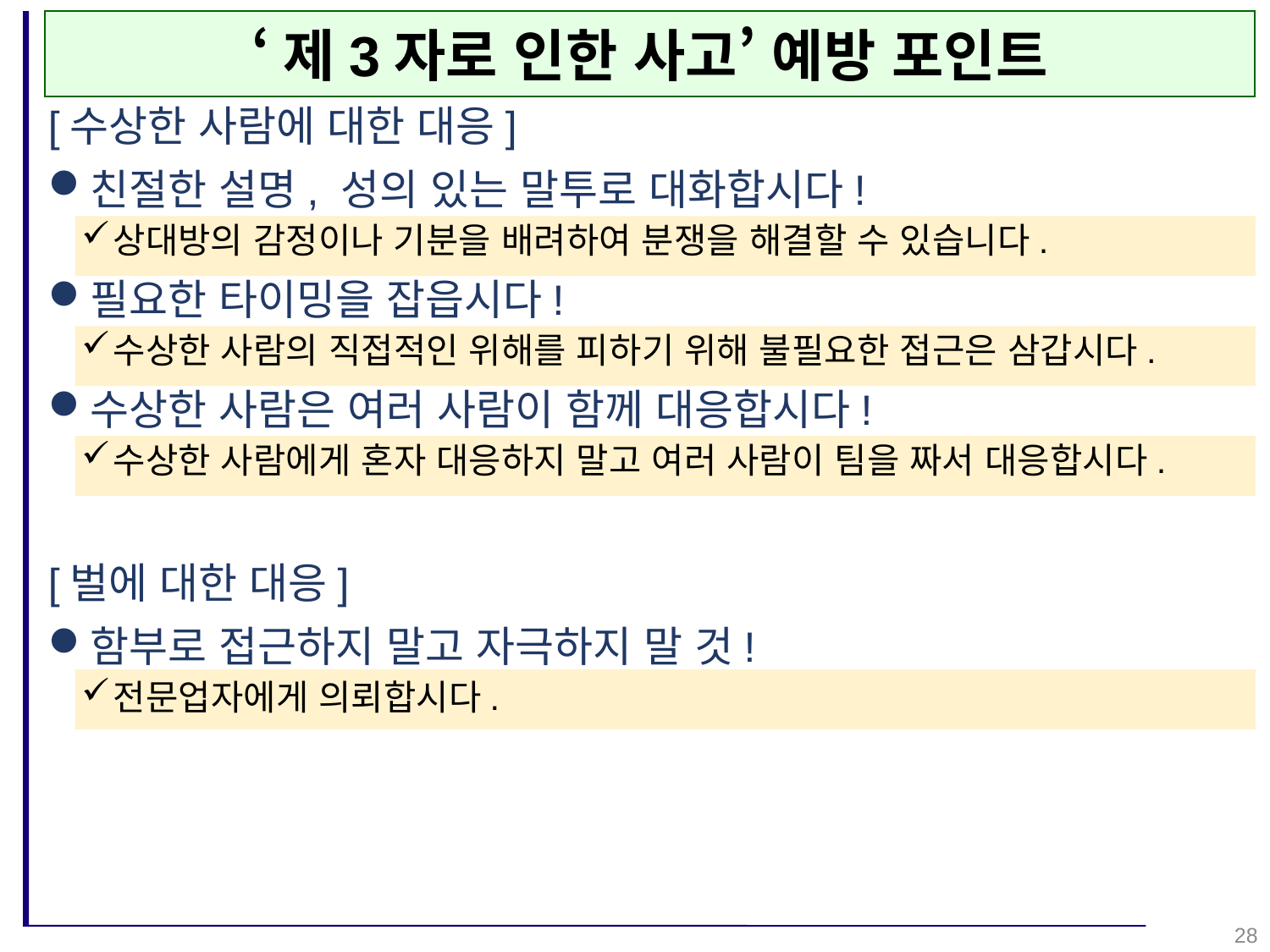

‘제3자로 인한 사고’ 예방 포인트
[수상한 사람에 대한 대응]
친절한 설명, 성의 있는 말투로 대화합시다!
상대방의 감정이나 기분을 배려하여 분쟁을 해결할 수 있습니다.
필요한 타이밍을 잡읍시다!
수상한 사람의 직접적인 위해를 피하기 위해 불필요한 접근은 삼갑시다.
수상한 사람은 여러 사람이 함께 대응합시다!
수상한 사람에게 혼자 대응하지 말고 여러 사람이 팀을 짜서 대응합시다.

[벌에 대한 대응]
함부로 접근하지 말고 자극하지 말 것!
전문업자에게 의뢰합시다.

28